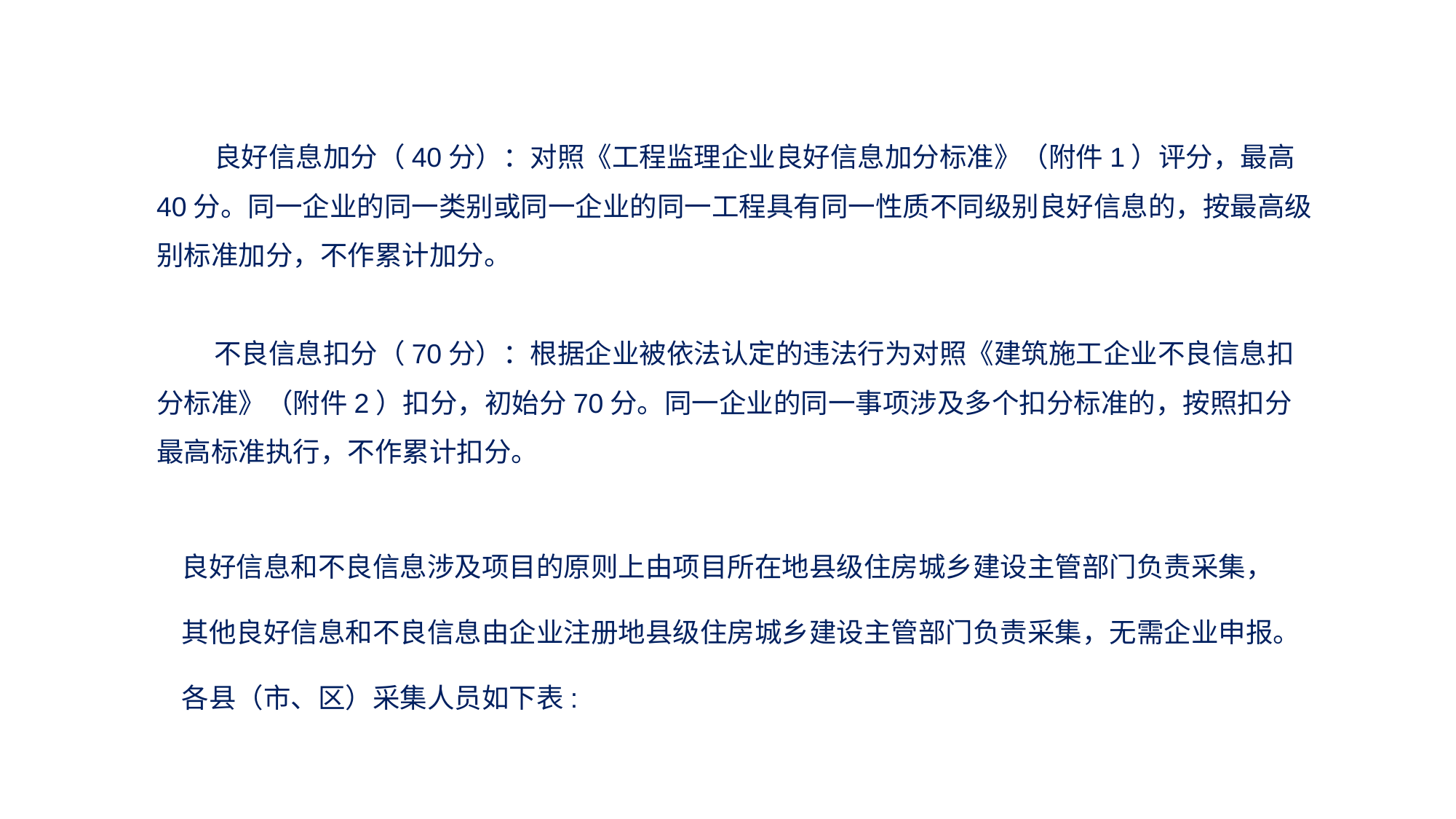

良好信息加分（40分）：对照《工程监理企业良好信息加分标准》（附件1）评分，最高40分。同一企业的同一类别或同一企业的同一工程具有同一性质不同级别良好信息的，按最高级别标准加分，不作累计加分。

  不良信息扣分（70分）：根据企业被依法认定的违法行为对照《建筑施工企业不良信息扣分标准》（附件2）扣分，初始分70分。同一企业的同一事项涉及多个扣分标准的，按照扣分最高标准执行，不作累计扣分。

   良好信息和不良信息涉及项目的原则上由项目所在地县级住房城乡建设主管部门负责采集，
   其他良好信息和不良信息由企业注册地县级住房城乡建设主管部门负责采集，无需企业申报。

   各县（市、区）采集人员如下表: